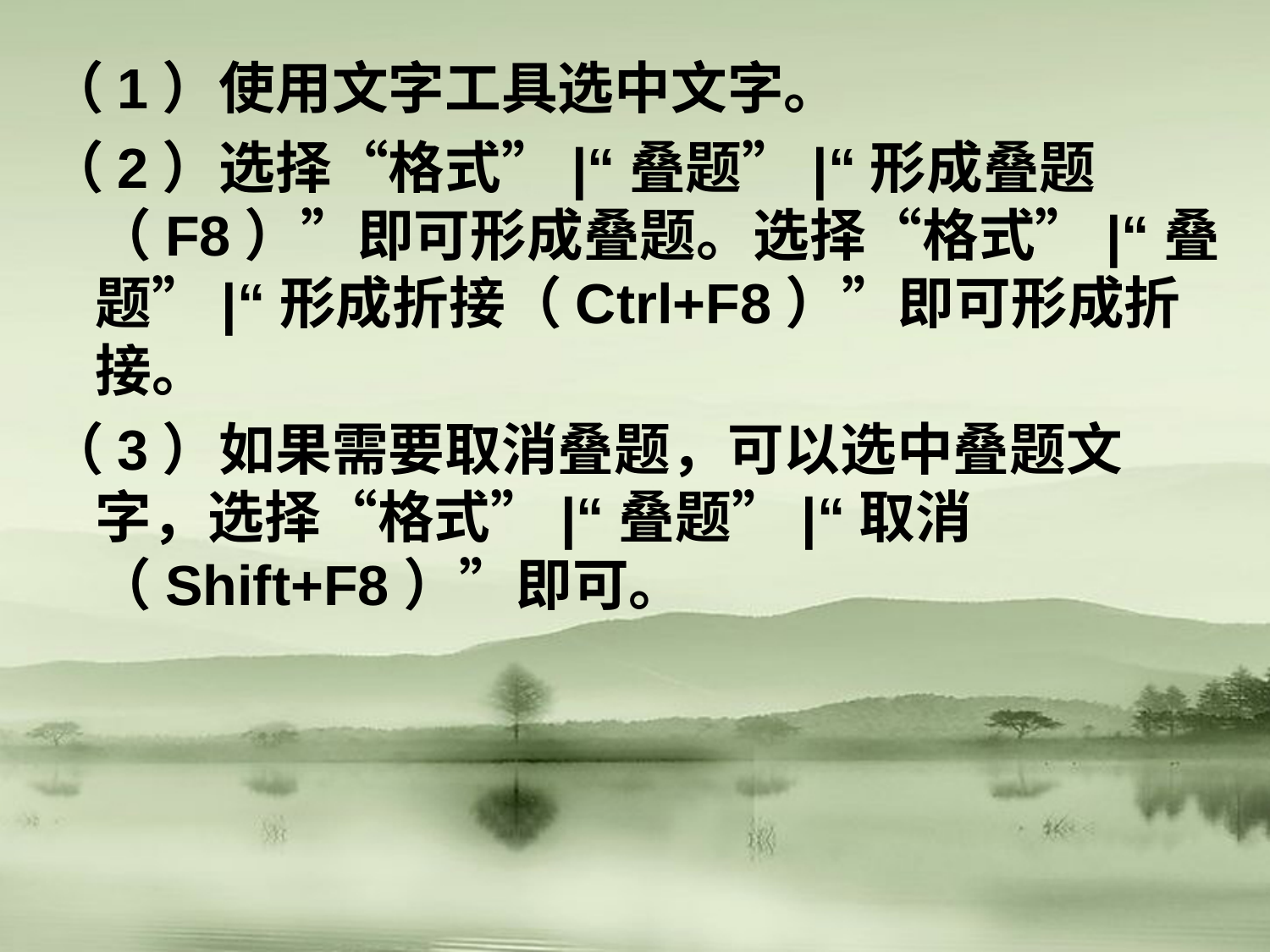

（1）使用文字工具选中文字。
（2）选择“格式”|“叠题”|“形成叠题（F8）”即可形成叠题。选择“格式”|“叠题”|“形成折接（Ctrl+F8）”即可形成折接。
（3）如果需要取消叠题，可以选中叠题文字，选择“格式”|“叠题”|“取消（Shift+F8）”即可。